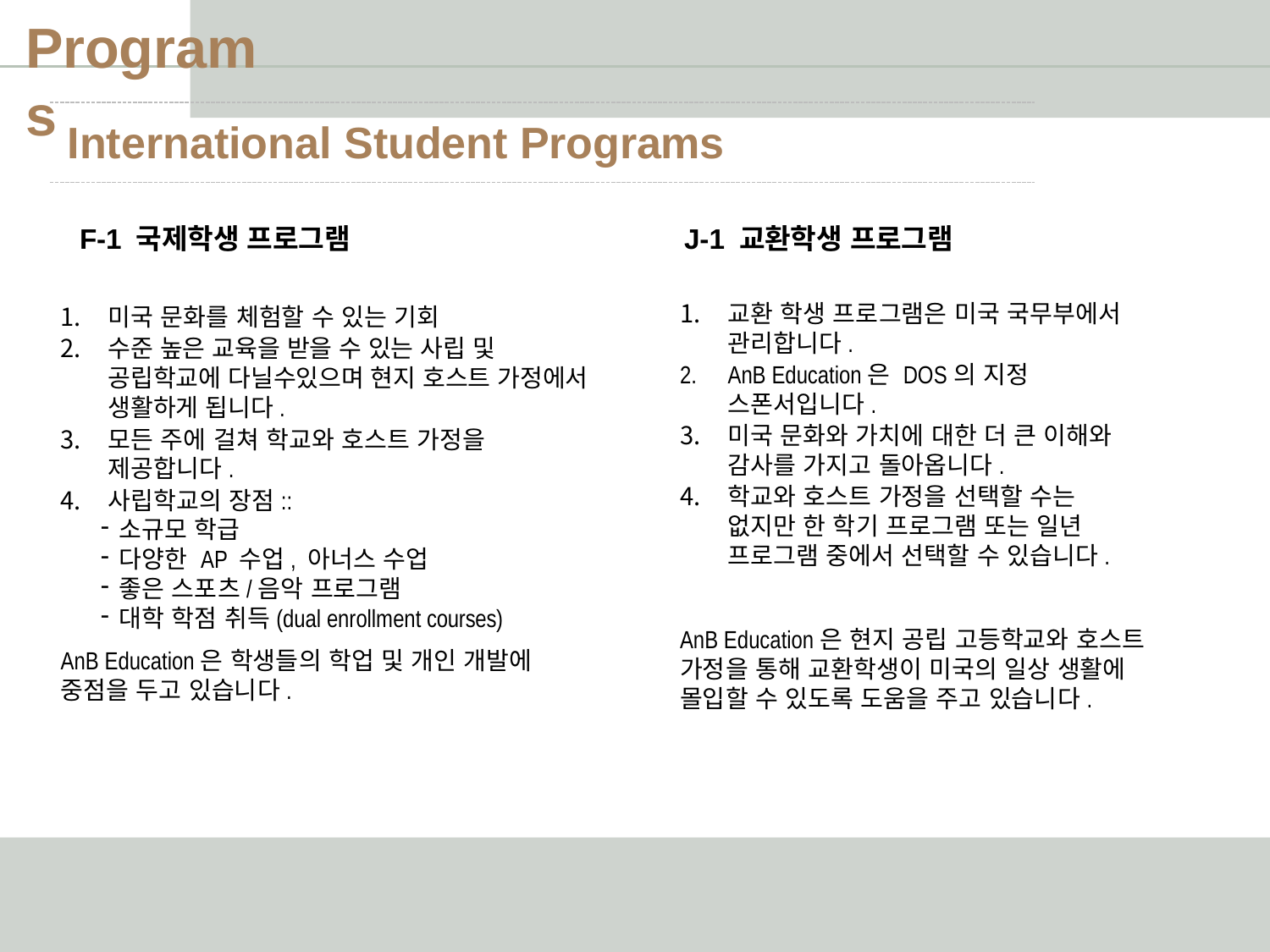

# Programs

International Student Programs

J-1 교환학생 프로그램
F-1 국제학생 프로그램
교환 학생 프로그램은 미국 국무부에서 관리합니다.
AnB Education은 DOS의 지정 스폰서입니다.
미국 문화와 가치에 대한 더 큰 이해와 감사를 가지고 돌아옵니다.
학교와 호스트 가정을 선택할 수는 없지만 한 학기 프로그램 또는 일년 프로그램 중에서 선택할 수 있습니다.
미국 문화를 체험할 수 있는 기회
수준 높은 교육을 받을 수 있는 사립 및 공립학교에 다닐수있으며 현지 호스트 가정에서 생활하게 됩니다.
모든 주에 걸쳐 학교와 호스트 가정을 제공합니다.
사립학교의 장점::
소규모 학급
다양한 AP 수업, 아너스 수업
좋은 스포츠/음악 프로그램
대학 학점 취득(dual enrollment courses)
AnB Education은 현지 공립 고등학교와 호스트 가정을 통해 교환학생이 미국의 일상 생활에 몰입할 수 있도록 도움을 주고 있습니다.
AnB Education은 학생들의 학업 및 개인 개발에 중점을 두고 있습니다.